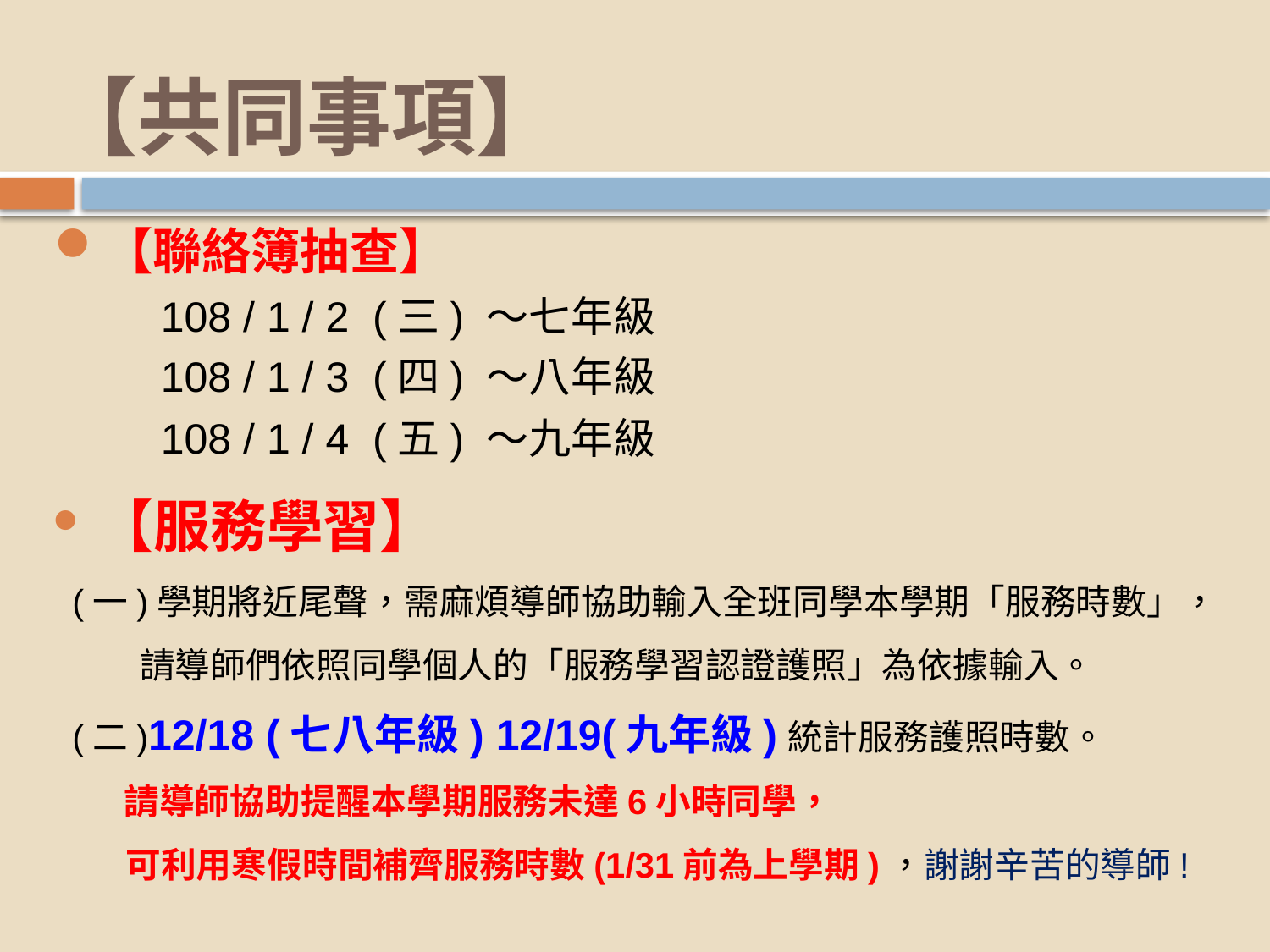

# 【共同事項】
【聯絡簿抽查】
         108 / 1 / 2  (三) 〜七年級
         108 / 1 / 3  (四) 〜八年級
         108 / 1 / 4  (五) 〜九年級
【服務學習】
  (一)學期將近尾聲，需麻煩導師協助輸入全班同學本學期「服務時數」，
          請導師們依照同學個人的「服務學習認證護照」為依據輸入。
  (二)12/18 (七八年級) 12/19(九年級)統計服務護照時數。
        請導師協助提醒本學期服務未達6小時同學，
        可利用寒假時間補齊服務時數(1/31前為上學期)，謝謝辛苦的導師!